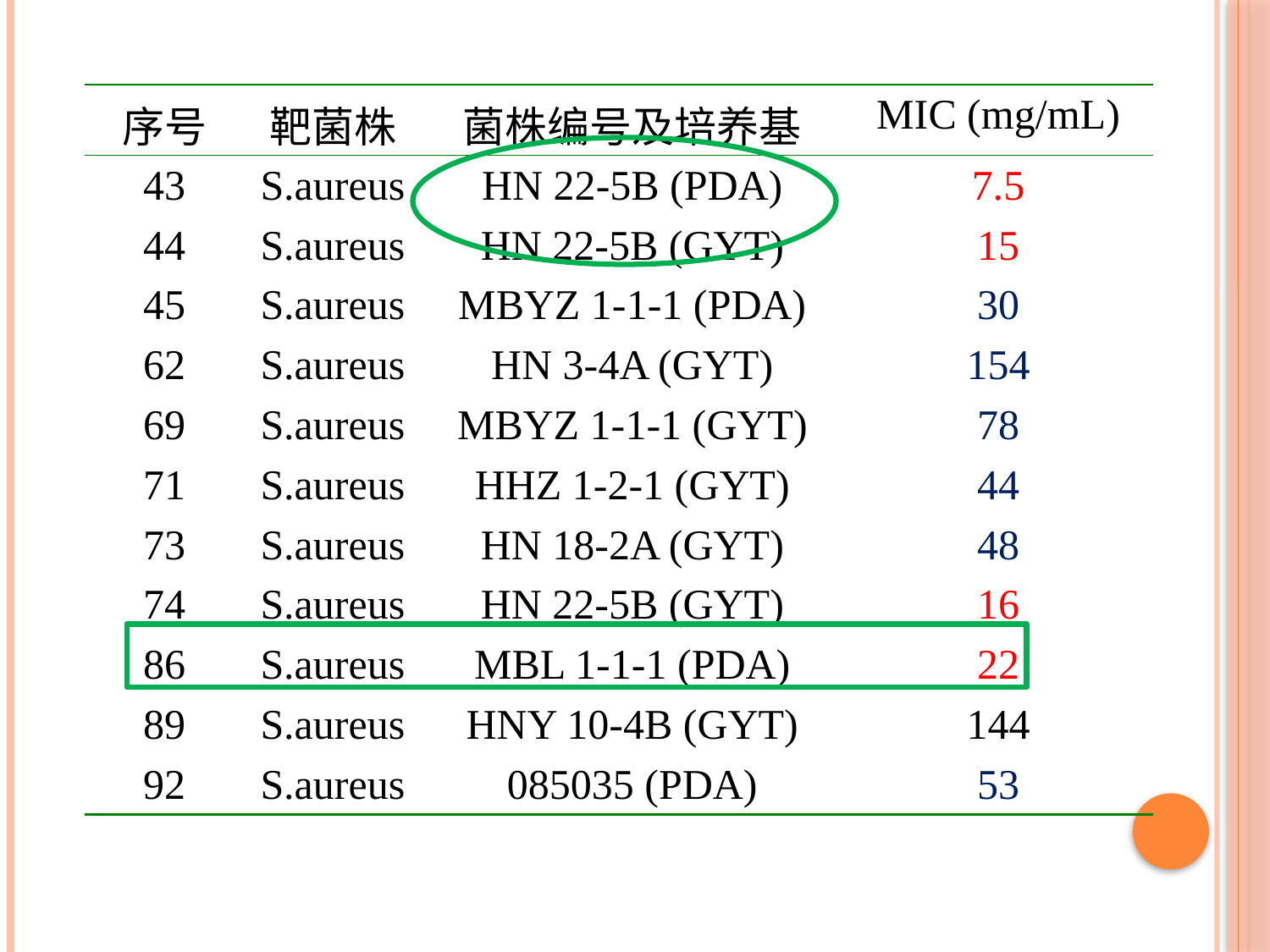

| 序号 | 靶菌株 | 菌株编号及培养基 | MIC (mg/mL) |
| --- | --- | --- | --- |
| 43 | S.aureus | HN 22-5B (PDA) | 7.5 |
| 44 | S.aureus | HN 22-5B (GYT) | 15 |
| 45 | S.aureus | MBYZ 1-1-1 (PDA) | 30 |
| 62 | S.aureus | HN 3-4A (GYT) | 154 |
| 69 | S.aureus | MBYZ 1-1-1 (GYT) | 78 |
| 71 | S.aureus | HHZ 1-2-1 (GYT) | 44 |
| 73 | S.aureus | HN 18-2A (GYT) | 48 |
| 74 | S.aureus | HN 22-5B (GYT) | 16 |
| 86 | S.aureus | MBL 1-1-1 (PDA) | 22 |
| 89 | S.aureus | HNY 10-4B (GYT) | 144 |
| 92 | S.aureus | 085035 (PDA) | 53 |